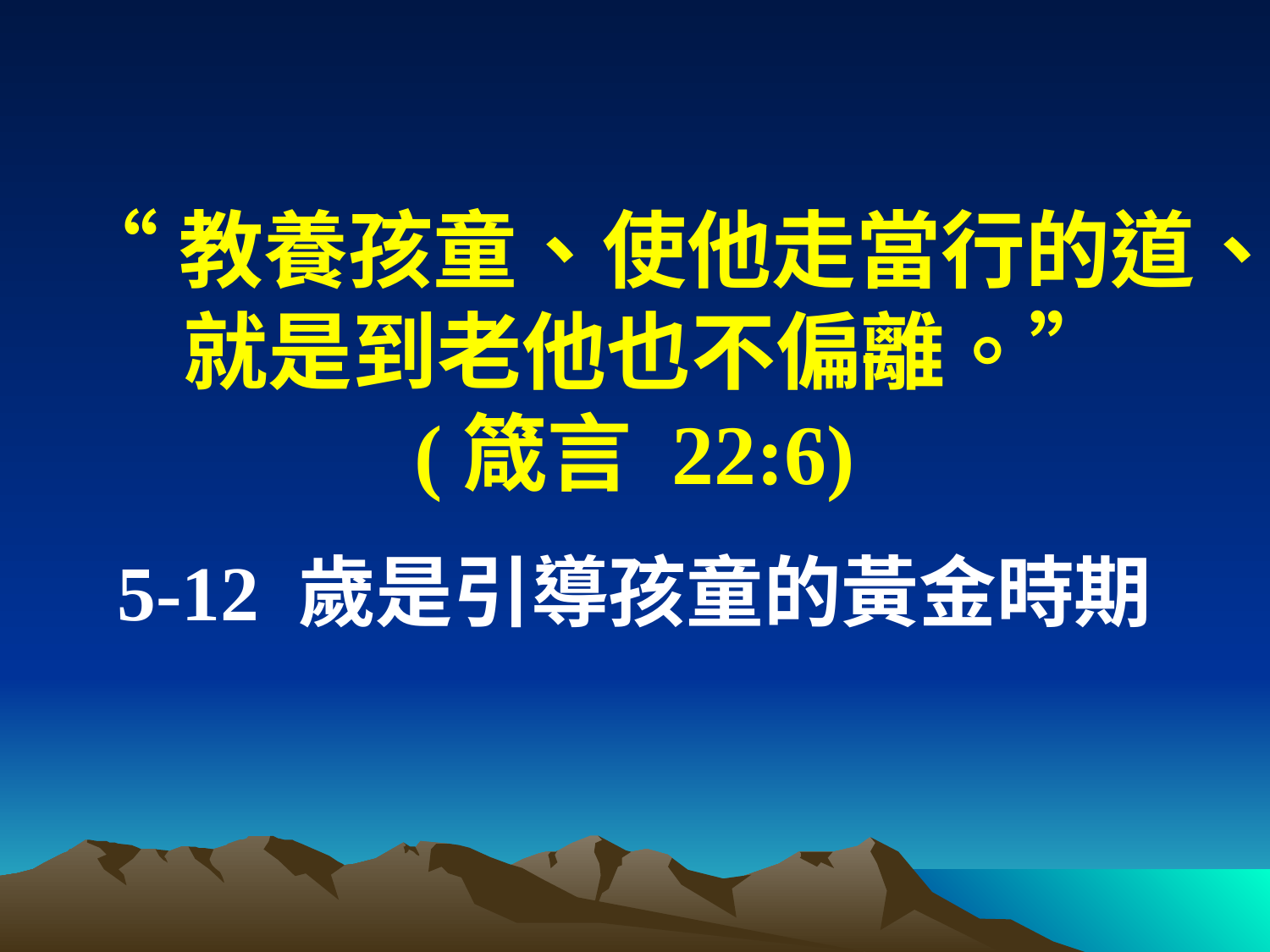

“教養孩童、使他走當行的道、就是到老他也不偏離。”
(箴言 22:6)

5-12 歲是引導孩童的黃金時期